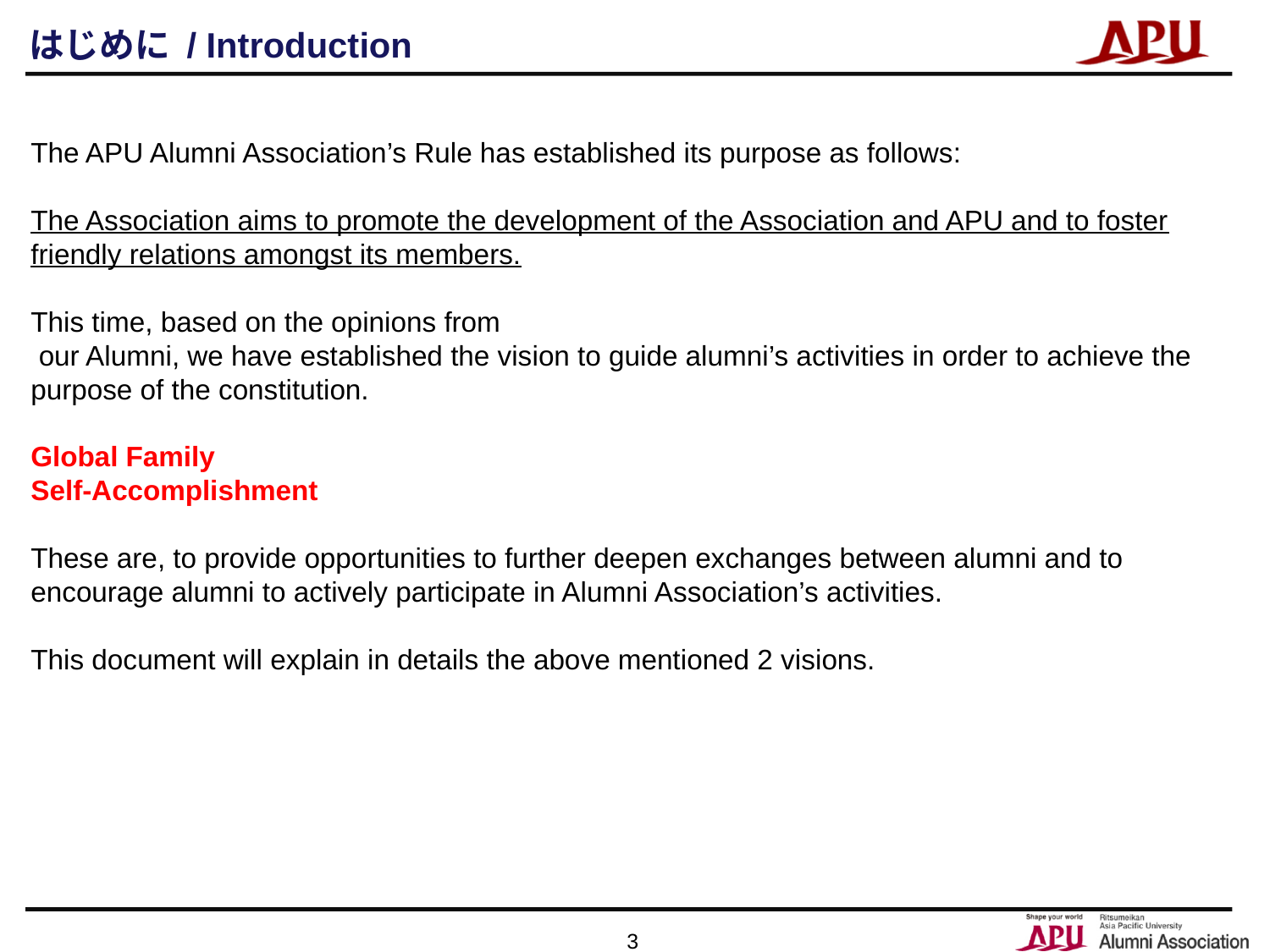

はじめに / Introduction

The APU Alumni Association’s Rule has established its purpose as follows:

The Association aims to promote the development of the Association and APU and to foster friendly relations amongst its members.

This time, based on the opinions from
 our Alumni, we have established the vision to guide alumni’s activities in order to achieve the purpose of the constitution.

Global Family
Self-Accomplishment

These are, to provide opportunities to further deepen exchanges between alumni and to encourage alumni to actively participate in Alumni Association’s activities.

This document will explain in details the above mentioned 2 visions.

3